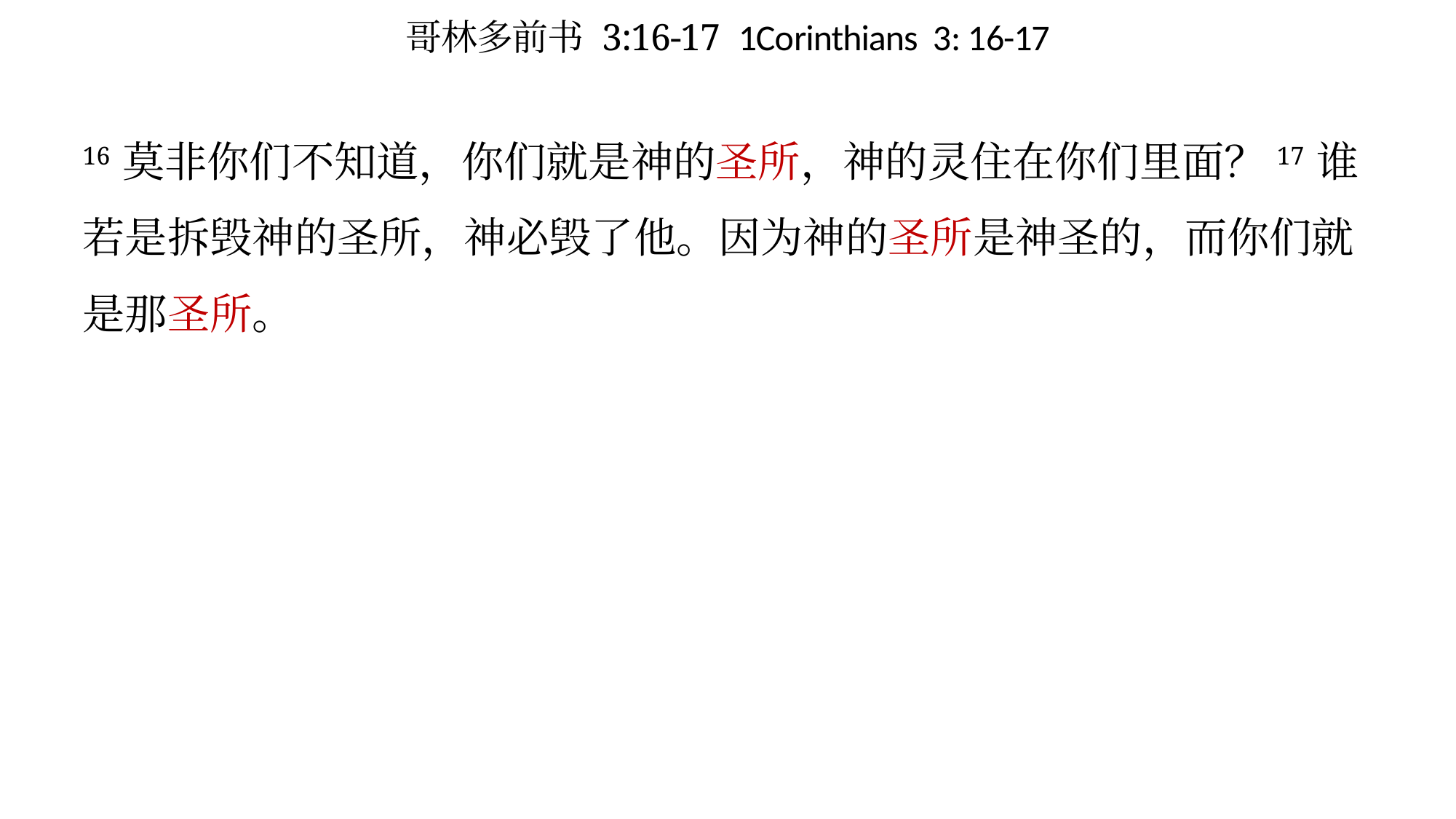

# 哥林多前书 3:16-17  1Corinthians  3: 16-17
16 莫非你们不知道，你们就是神的圣所，神的灵住在你们里面？17 谁若是拆毁神的圣所，神必毁了他。因为神的圣所是神圣的，而你们就是那圣所。